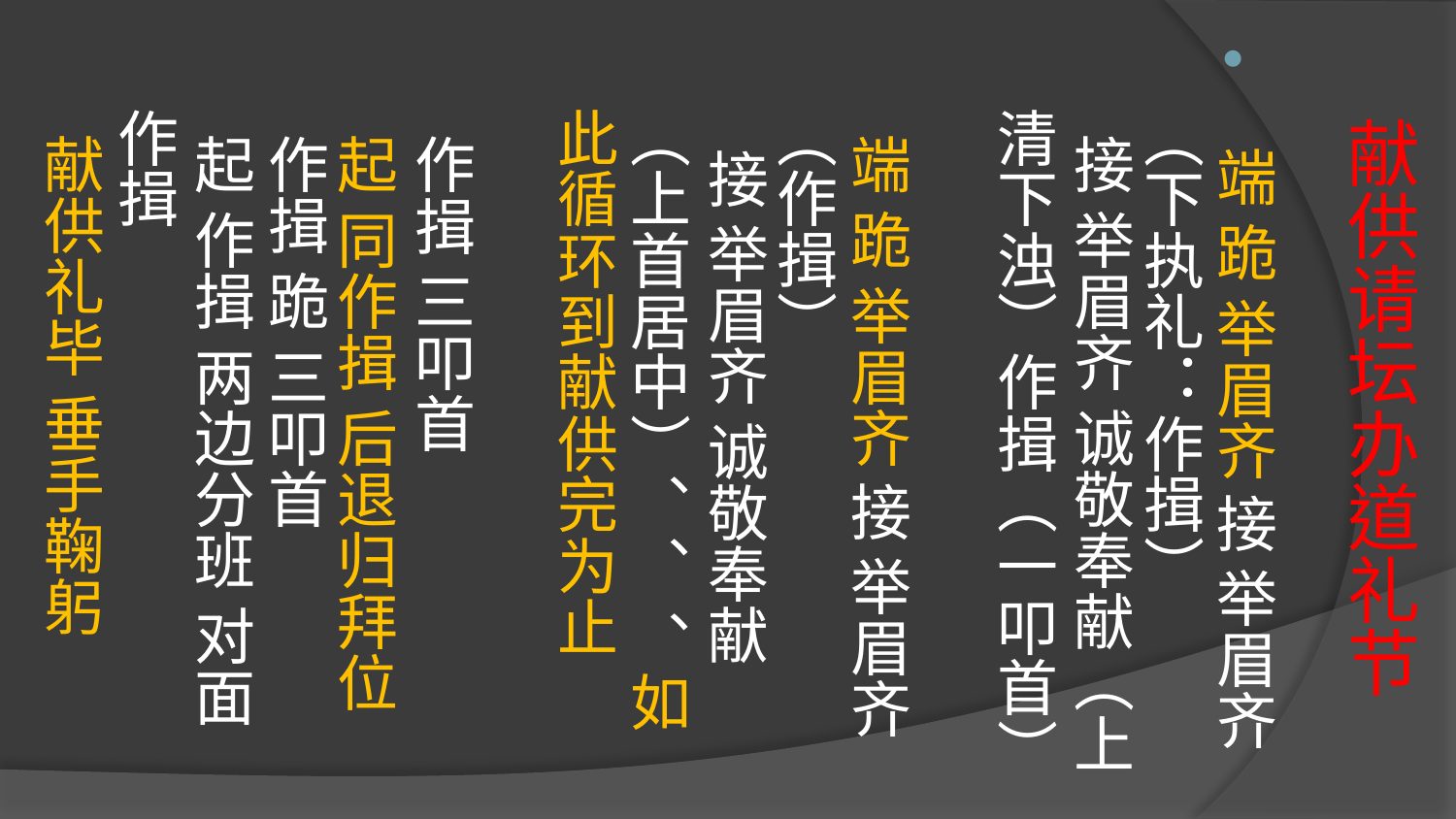

# 献供请坛办道礼节
  端 跪 举眉齐 接 举眉齐 （下执礼：作揖）
  接 举眉齐 诚敬奉献（上清下浊）作揖（一叩首）
  端 跪 举眉齐 接 举眉齐（作揖）
   接 举眉齐 诚敬奉献（上首居中）、、 、如此循环到献供完为止
  作揖 三叩首
  起 同作揖 后退归拜位
  作揖 跪 三叩首
  起 作揖 两边分班 对面作揖
  献供礼毕 垂手鞠躬